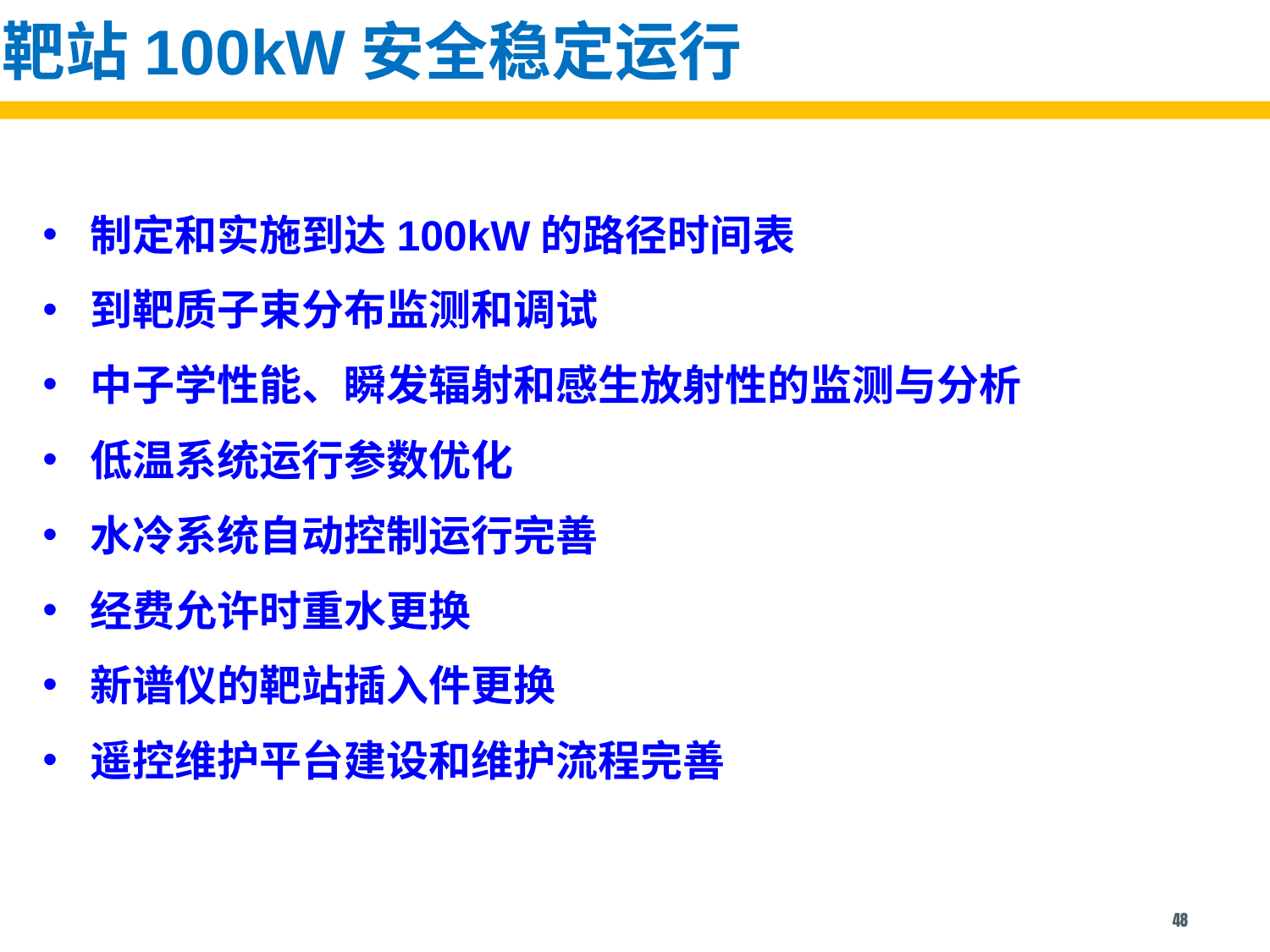

靶站100kW安全稳定运行

制定和实施到达100kW的路径时间表
到靶质子束分布监测和调试
中子学性能、瞬发辐射和感生放射性的监测与分析
低温系统运行参数优化
水冷系统自动控制运行完善
经费允许时重水更换
新谱仪的靶站插入件更换
遥控维护平台建设和维护流程完善

48